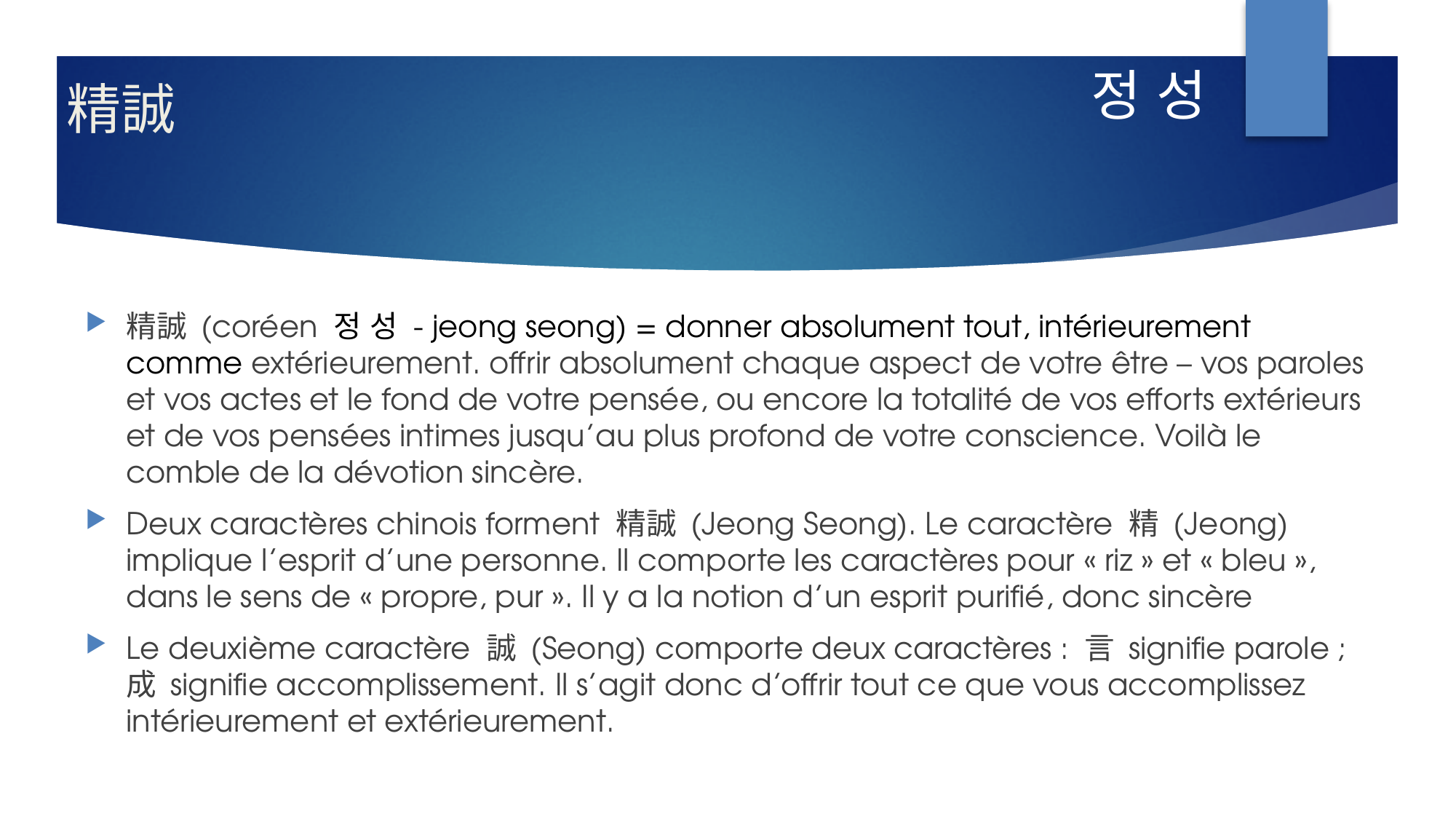

# 精誠
정 성
精誠 (coréen 정 성 - jeong seong) = donner absolument tout, intérieurement comme extérieurement. offrir absolument chaque aspect de votre être – vos paroles et vos actes et le fond de votre pensée, ou encore la totalité de vos efforts extérieurs et de vos pensées intimes jusqu’au plus profond de votre conscience. Voilà le comble de la dévotion sincère.
Deux caractères chinois forment 精誠 (Jeong Seong). Le caractère 精 (Jeong) implique l’esprit d’une personne. Il comporte les caractères pour « riz » et « bleu », dans le sens de « propre, pur ». Il y a la notion d’un esprit purifié, donc sincère
Le deuxième caractère 誠 (Seong) comporte deux caractères : 言 signifie parole ; 成 signifie accomplissement. Il s’agit donc d’offrir tout ce que vous accomplissez intérieurement et extérieurement.